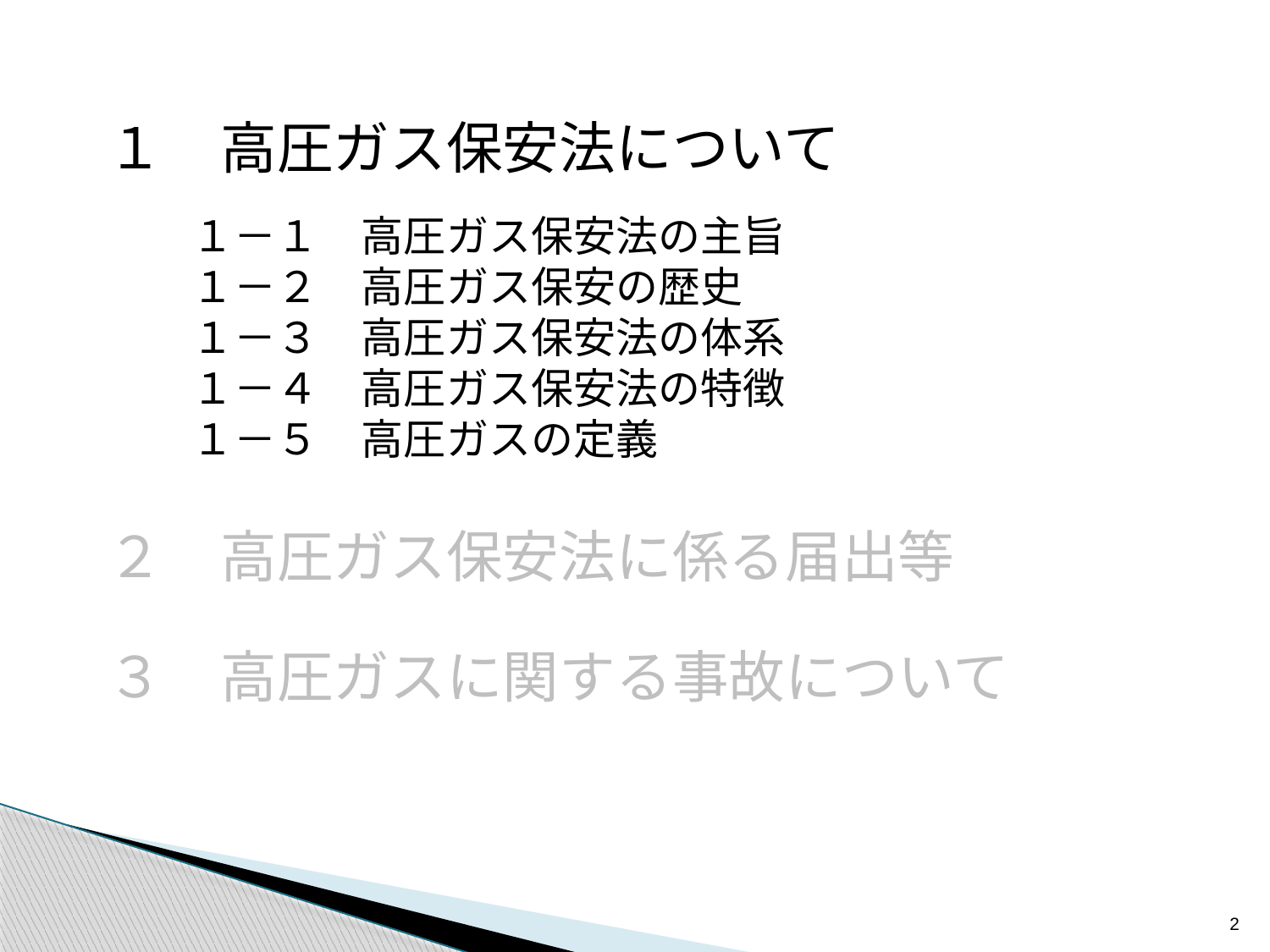

# １　高圧ガス保安法について 　 　　１－１　高圧ガス保安法の主旨　 　　１－２　高圧ガス保安の歴史 　　１－３　高圧ガス保安法の体系 　　１－４　高圧ガス保安法の特徴 　　１－５　高圧ガスの定義
２　高圧ガス保安法に係る届出等
３　高圧ガスに関する事故について
2